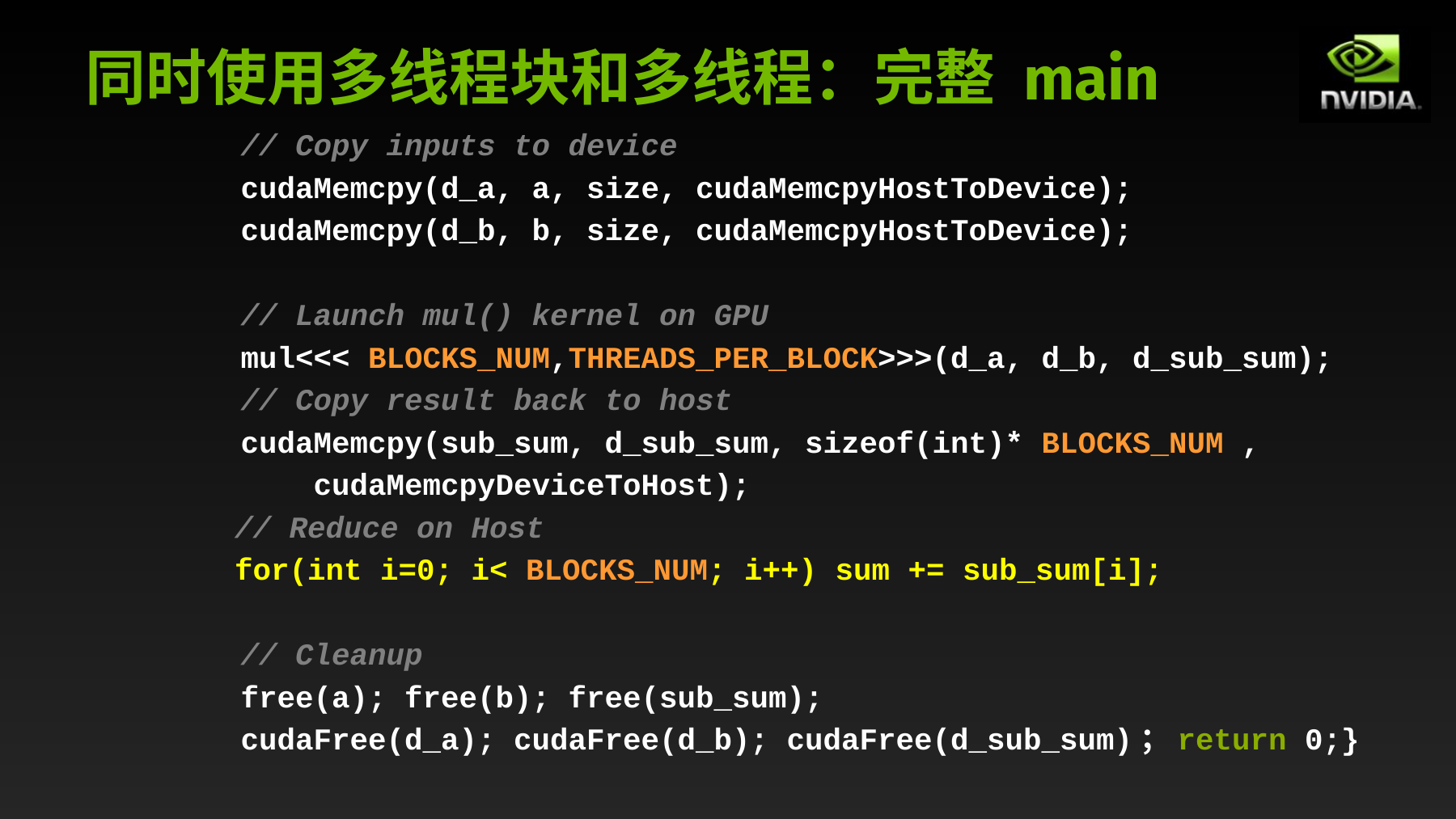

# 同时使用多线程块和多线程：完整 main
        // Copy inputs to device
        cudaMemcpy(d_a, a, size, cudaMemcpyHostToDevice);
        cudaMemcpy(d_b, b, size, cudaMemcpyHostToDevice);

        // Launch mul() kernel on GPU
        mul<<< BLOCKS_NUM,THREADS_PER_BLOCK>>>(d_a, d_b, d_sub_sum);
        // Copy result back to host
        cudaMemcpy(sub_sum, d_sub_sum, sizeof(int)* BLOCKS_NUM ,
            cudaMemcpyDeviceToHost);
	 // Reduce on Host
	 for(int i=0; i< BLOCKS_NUM; i++) sum += sub_sum[i];

        // Cleanup
        free(a); free(b); free(sub_sum);
        cudaFree(d_a); cudaFree(d_b); cudaFree(d_sub_sum)；return 0;}